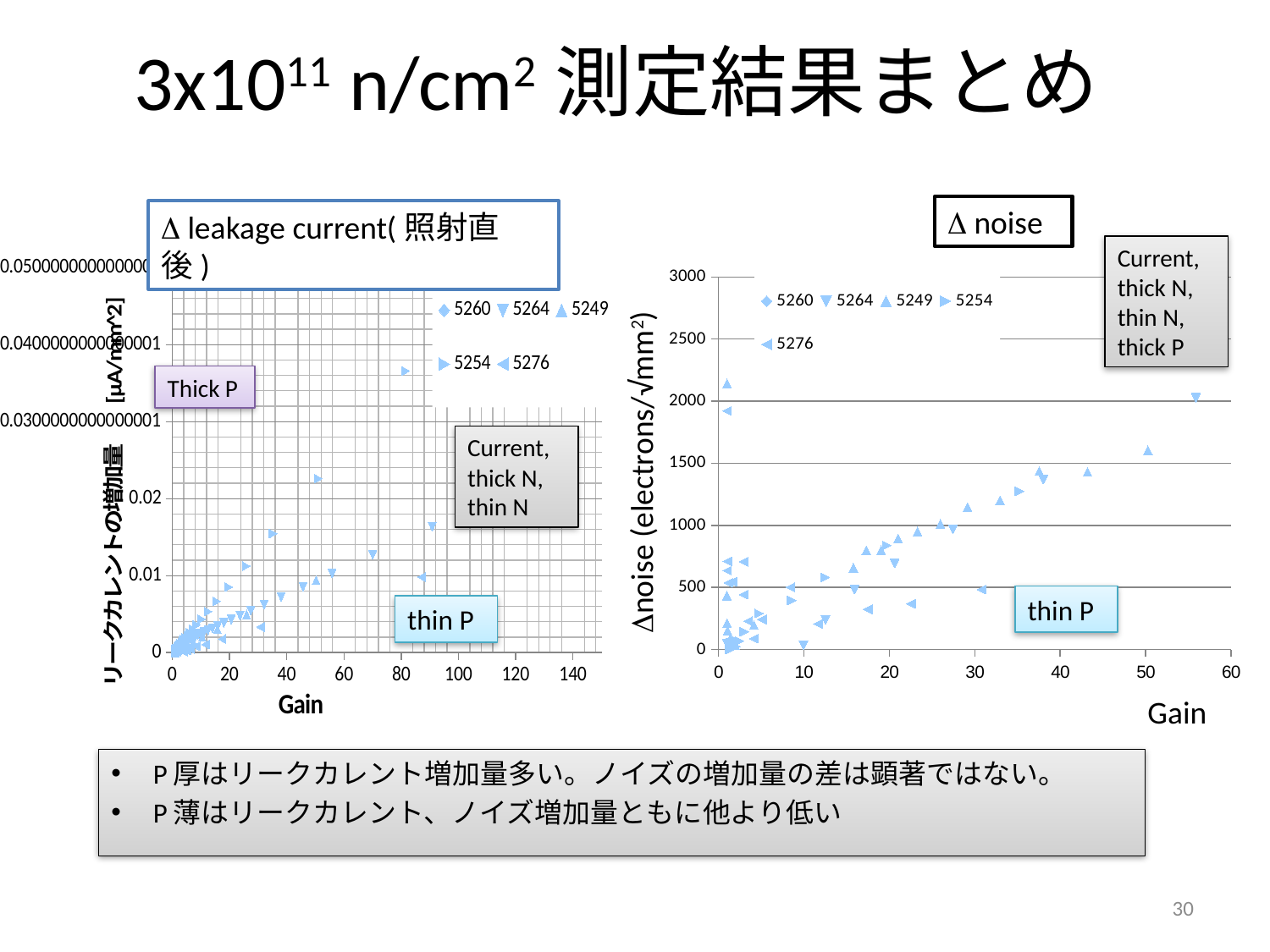

# 3x1011 n/cm2測定結果まとめ

### Chart

| Category |  |  |  |  |  |
|---|---|---|---|---|---|
Δ noise
Δ leakage current(照射直後)

### Chart

| Category |  |  |  |  |  |
|---|---|---|---|---|---|
Current, thick N,
thin N,
thick P
Thick P
Δnoise (electrons/√mm2)
Current, thick N,
thin N
thin P
thin P
Gain
P厚はリークカレント増加量多い。ノイズの増加量の差は顕著ではない。
P薄はリークカレント、ノイズ増加量ともに他より低い
30